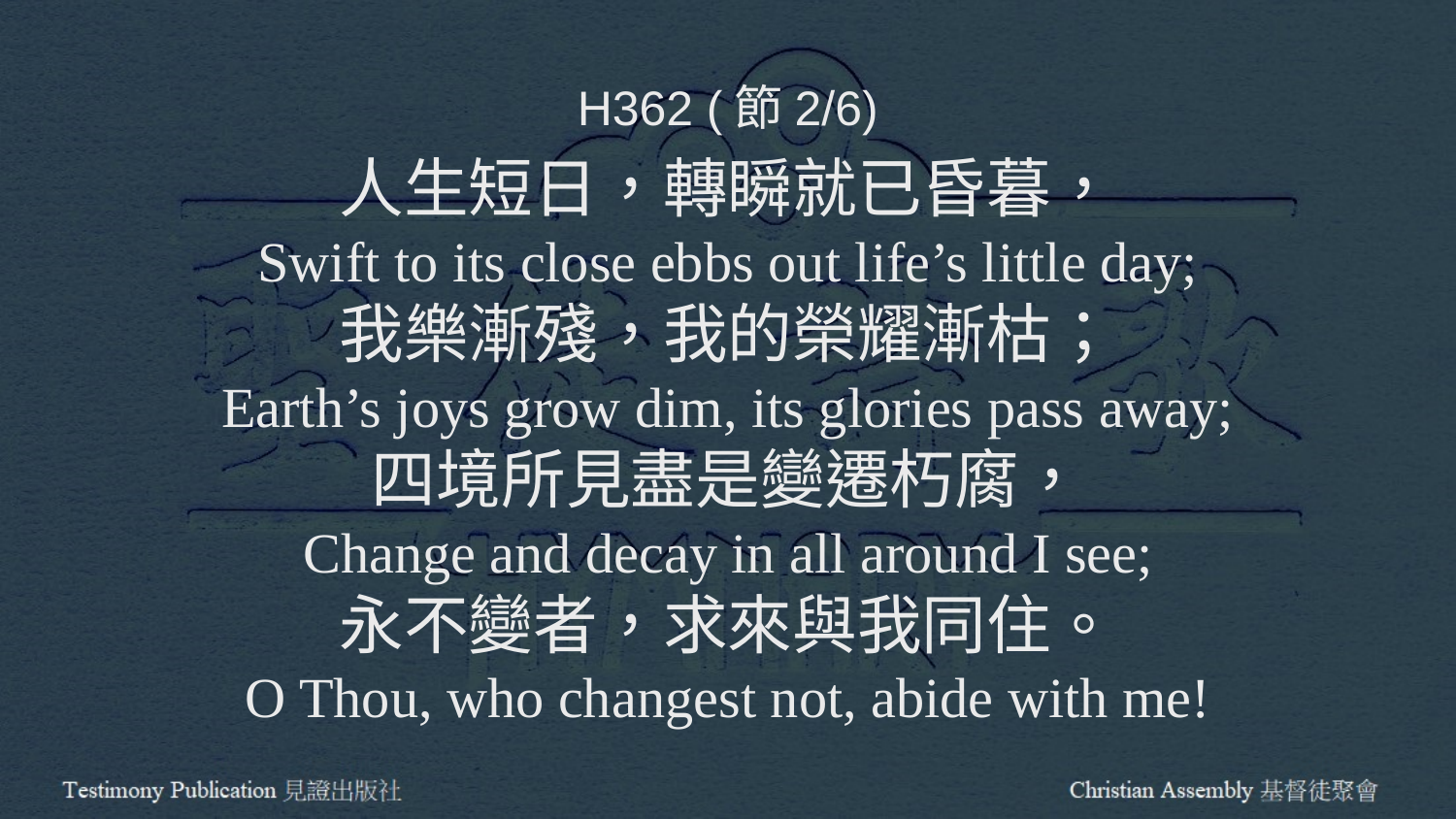

H362 (節2/6)
人生短日，轉瞬就已昏暮，
Swift to its close ebbs out life’s little day;
我樂漸殘，我的榮耀漸枯；
Earth’s joys grow dim, its glories pass away;
四境所見盡是變遷朽腐，
Change and decay in all around I see;
永不變者，求來與我同住。
O Thou, who changest not, abide with me!